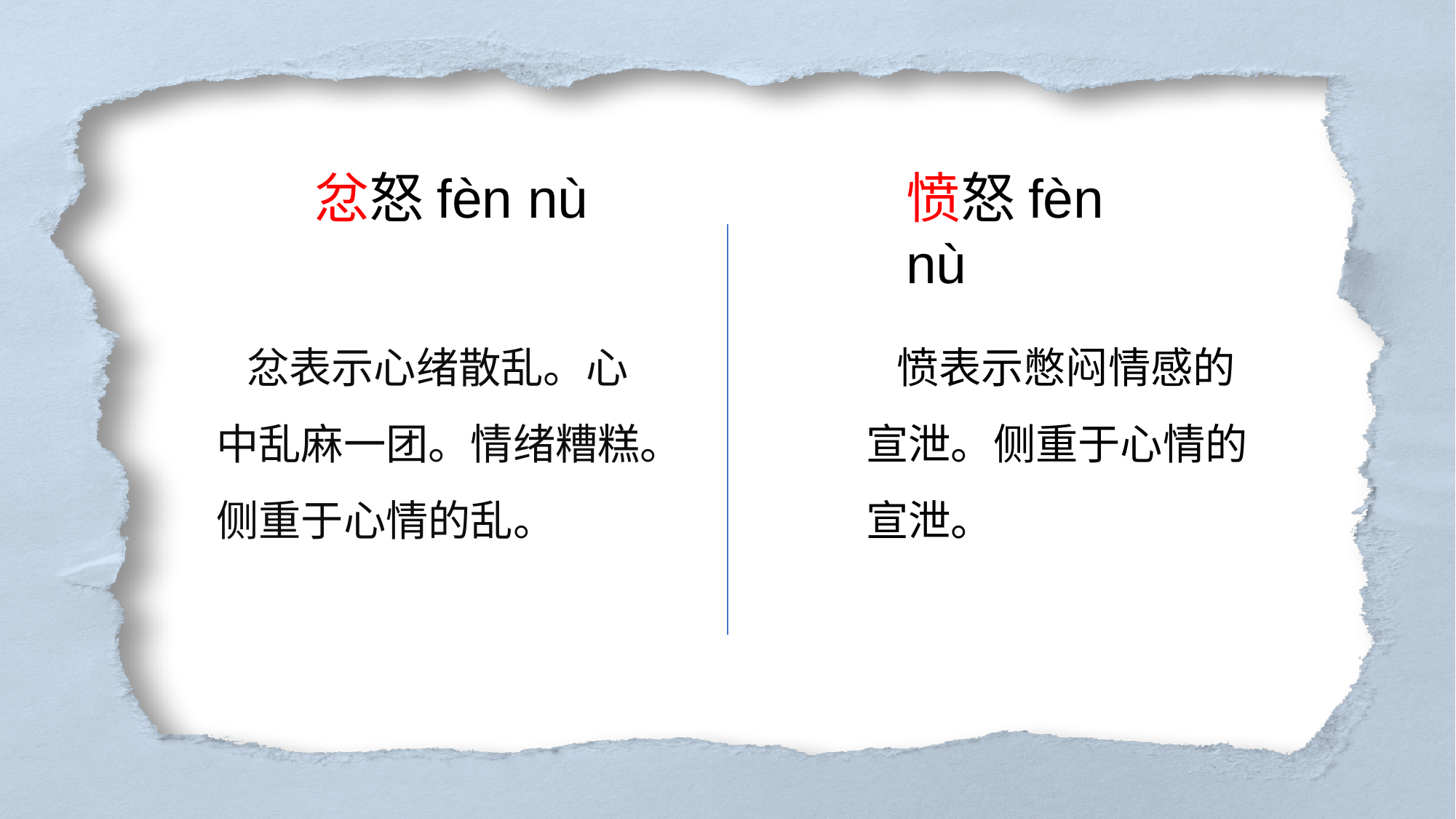

愤怒fèn nù
忿怒fèn nù
忿表示心绪散乱。心中乱麻一团。情绪糟糕。侧重于心情的乱。

愤表示憋闷情感的宣泄。侧重于心情的宣泄。